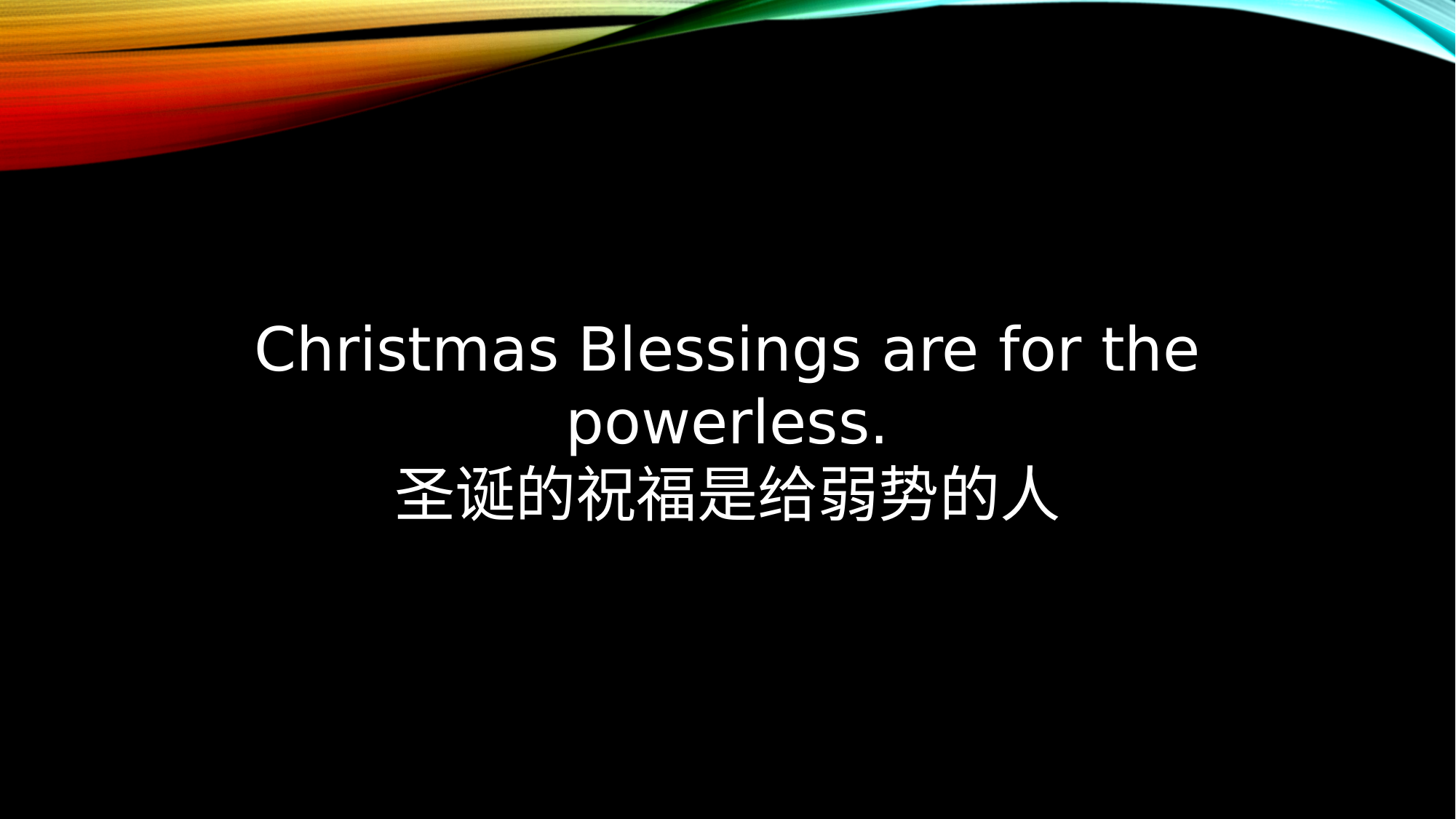

Christmas Blessings are for the powerless.
圣诞的祝福是给弱势的人